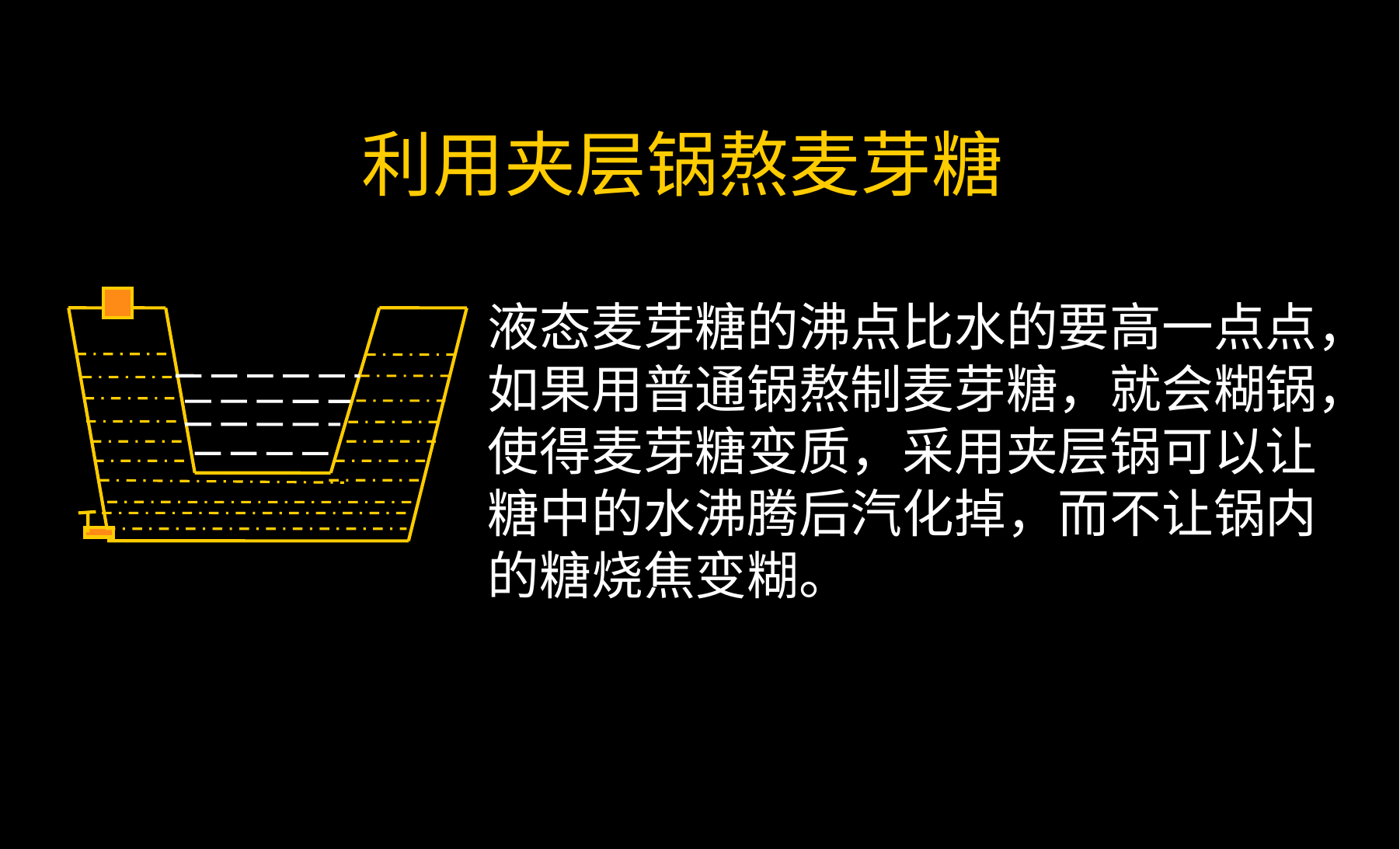

利用夹层锅熬麦芽糖

液态麦芽糖的沸点比水的要高一点点，如果用普通锅熬制麦芽糖，就会糊锅，使得麦芽糖变质，采用夹层锅可以让糖中的水沸腾后汽化掉，而不让锅内的糖烧焦变糊。